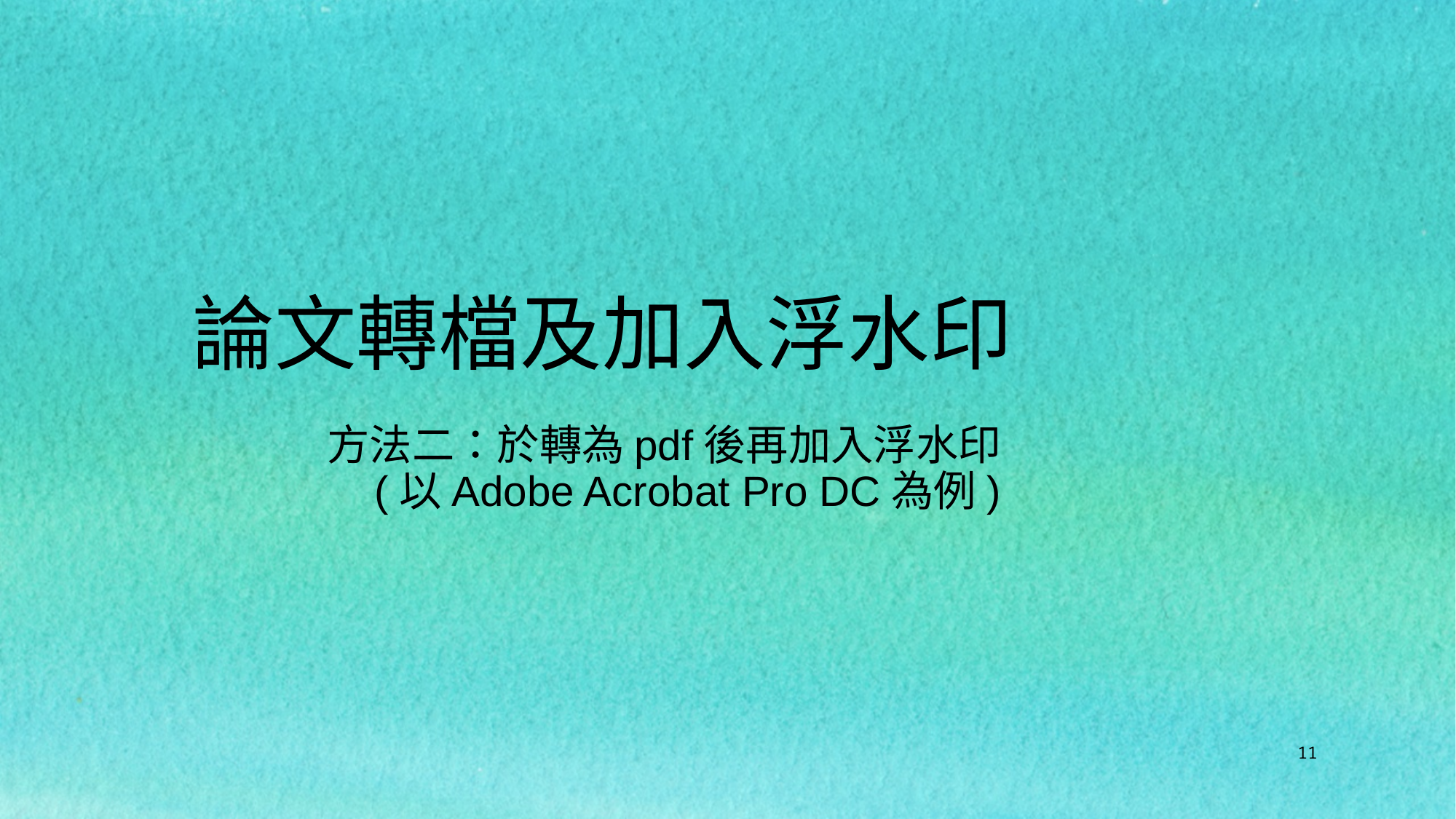

論文轉檔及加入浮水印
# 方法二：於轉為pdf後再加入浮水印 (以Adobe Acrobat Pro DC為例)
11